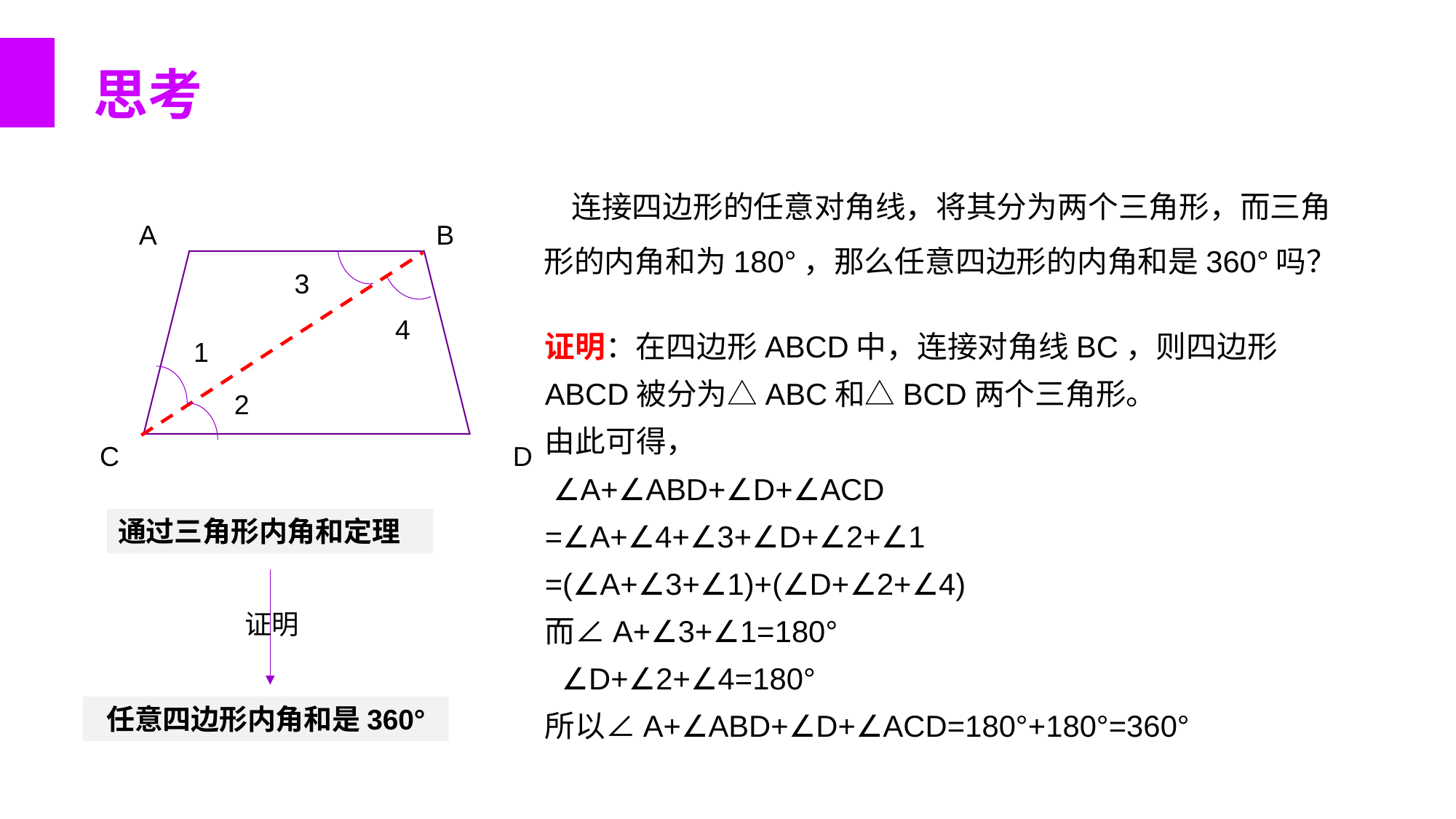

思考
   连接四边形的任意对角线，将其分为两个三角形，而三角形的内角和为180°，那么任意四边形的内角和是360°吗？

3
4
1

2

A
B

C
D
证明：在四边形ABCD中，连接对角线BC，则四边形ABCD被分为△ABC和△BCD两个三角形。
由此可得，
 ∠A+∠ABD+∠D+∠ACD
=∠A+∠4+∠3+∠D+∠2+∠1
=(∠A+∠3+∠1)+(∠D+∠2+∠4)
而∠A+∠3+∠1=180°
  ∠D+∠2+∠4=180°
所以∠A+∠ABD+∠D+∠ACD=180°+180°=360°
通过三角形内角和定理
证明
任意四边形内角和是360°